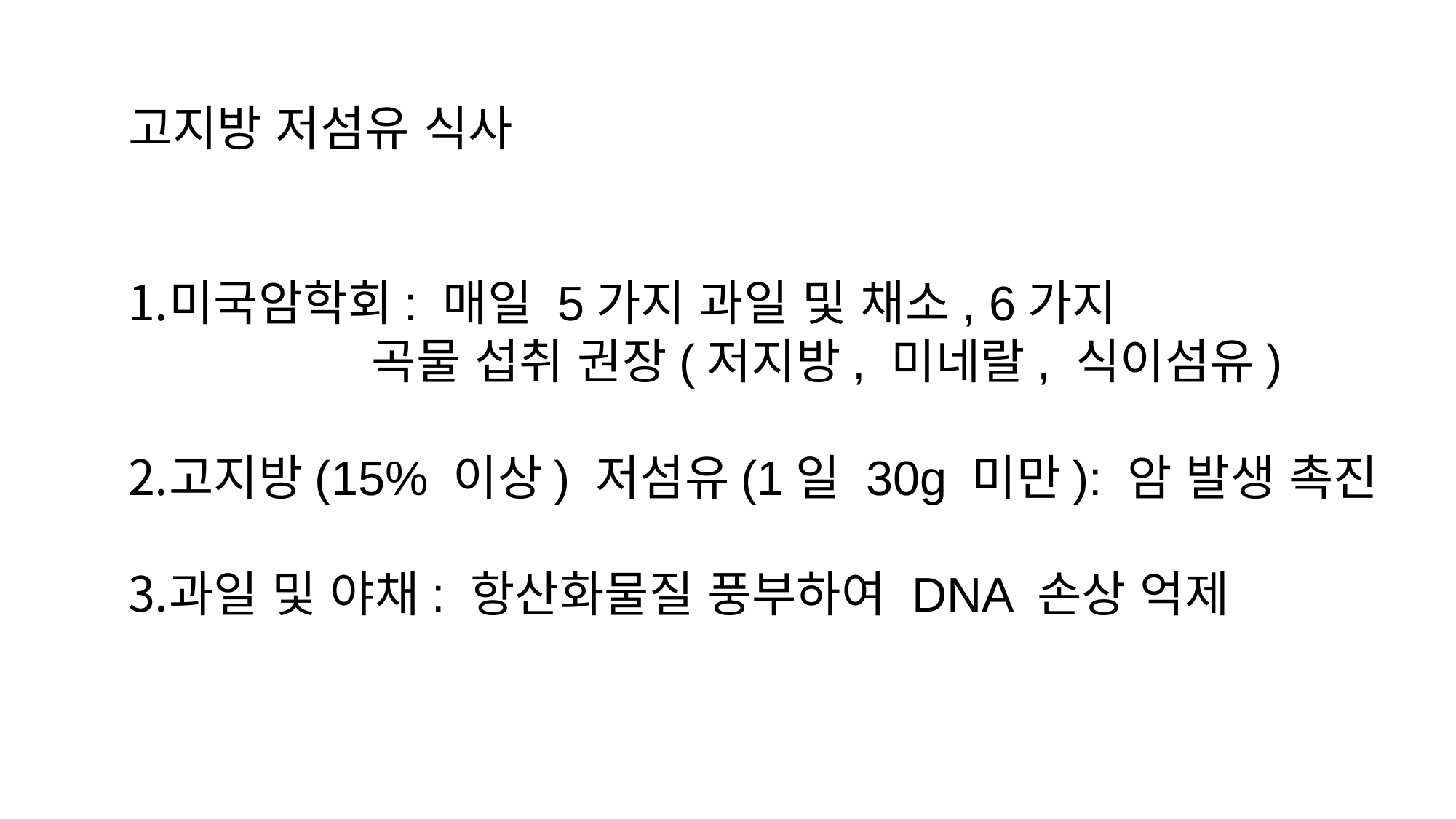

고지방 저섬유 식사

미국암학회: 매일 5가지 과일 및 채소, 6가지
                 곡물 섭취 권장(저지방, 미네랄, 식이섬유)

고지방(15% 이상) 저섬유(1일 30g 미만): 암 발생 촉진

과일 및 야채: 항산화물질 풍부하여 DNA 손상 억제